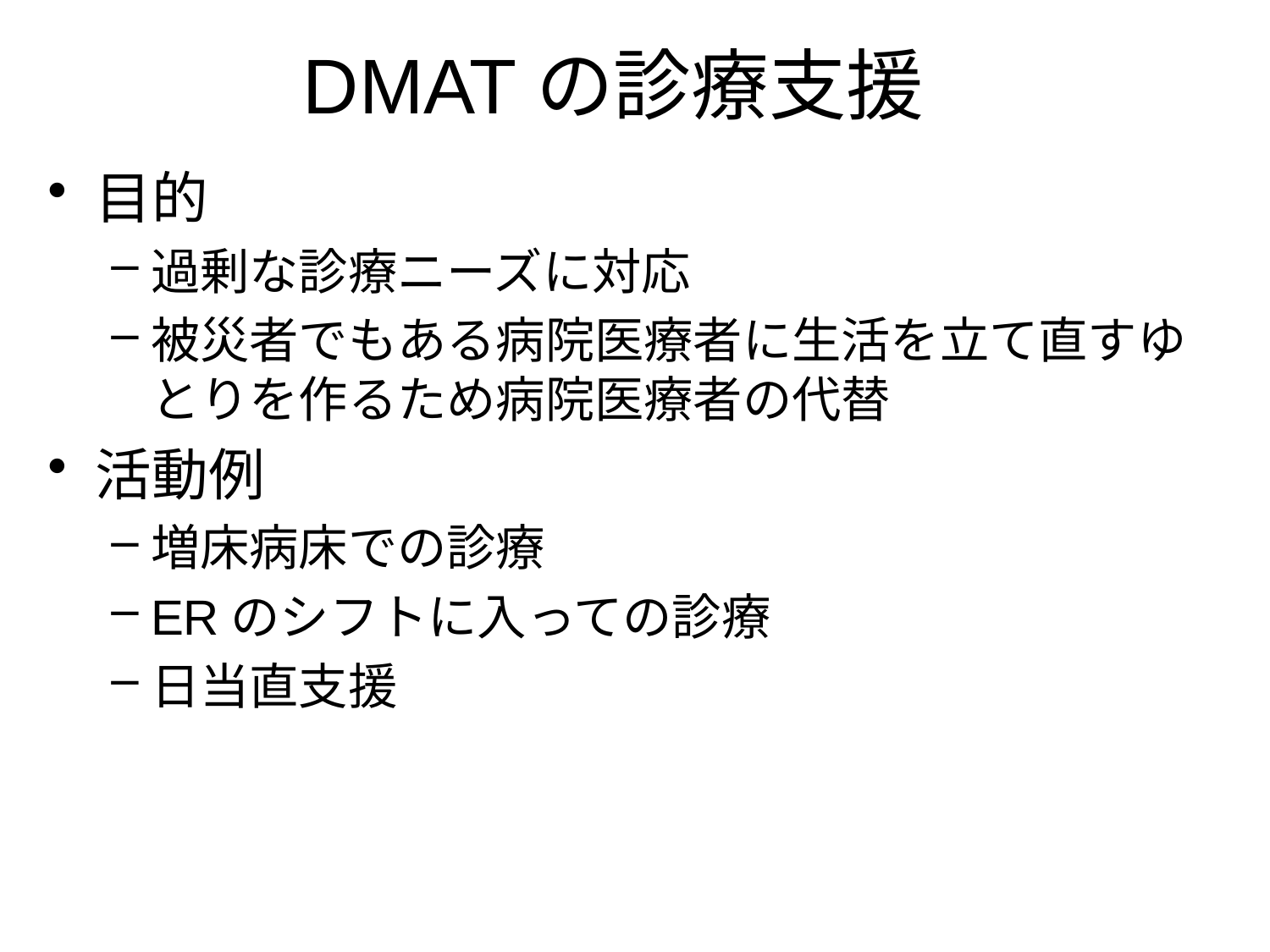

# DMATの診療支援
目的
過剰な診療ニーズに対応
被災者でもある病院医療者に生活を立て直すゆとりを作るため病院医療者の代替
活動例
増床病床での診療
ERのシフトに入っての診療
日当直支援